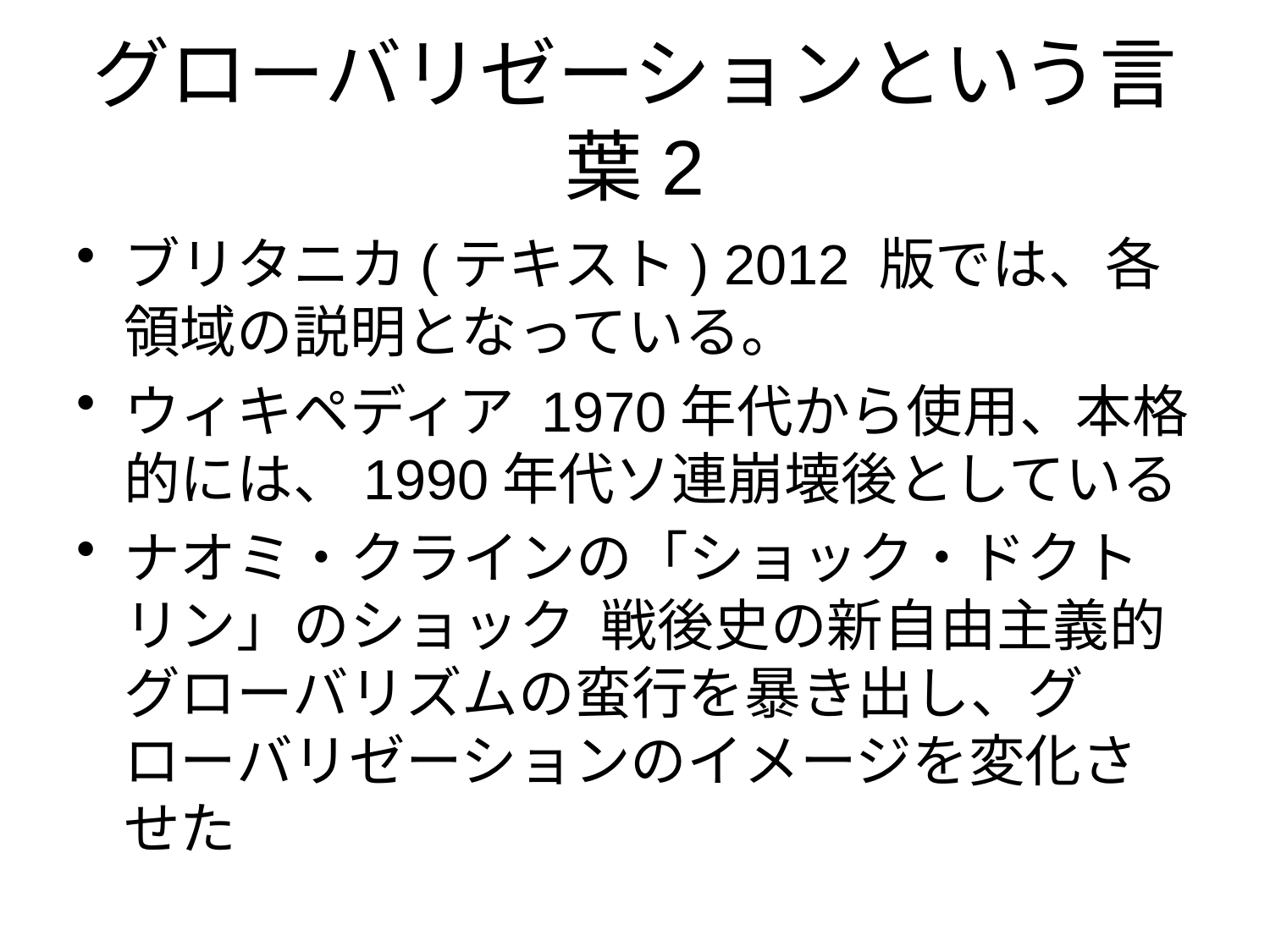

# グローバリゼーションという言葉2
ブリタニカ(テキスト) 2012 版では、各領域の説明となっている。
ウィキペディア 1970年代から使用、本格的には、1990年代ソ連崩壊後としている
ナオミ・クラインの「ショック・ドクトリン」のショック  戦後史の新自由主義的グローバリズムの蛮行を暴き出し、グローバリゼーションのイメージを変化させた